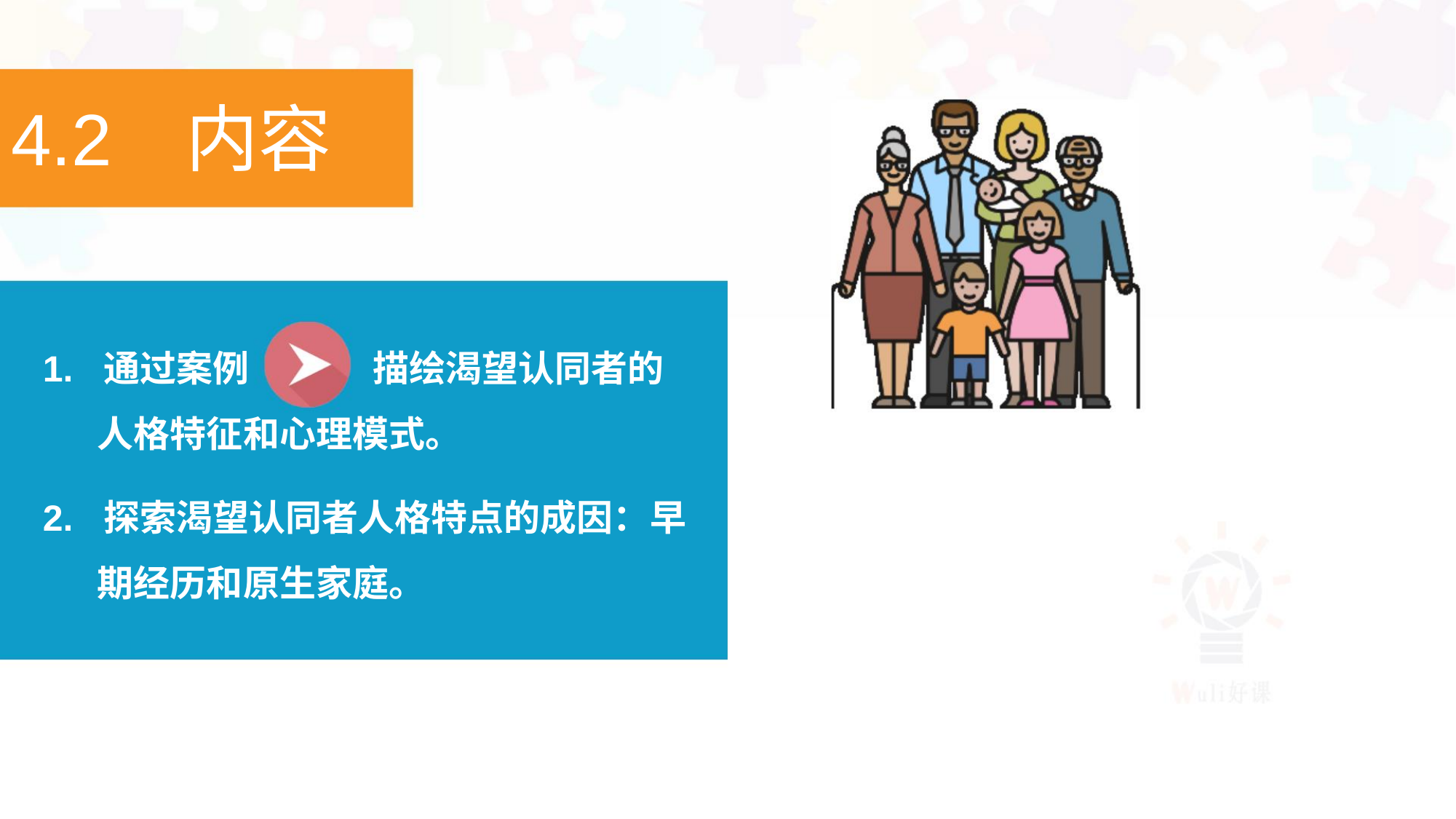

4.2 内容
1. 通过案例
描绘渴望认同者的
人格特征和心理模式。
2. 探索渴望认同者人格特点的成因：早
期经历和原生家庭。